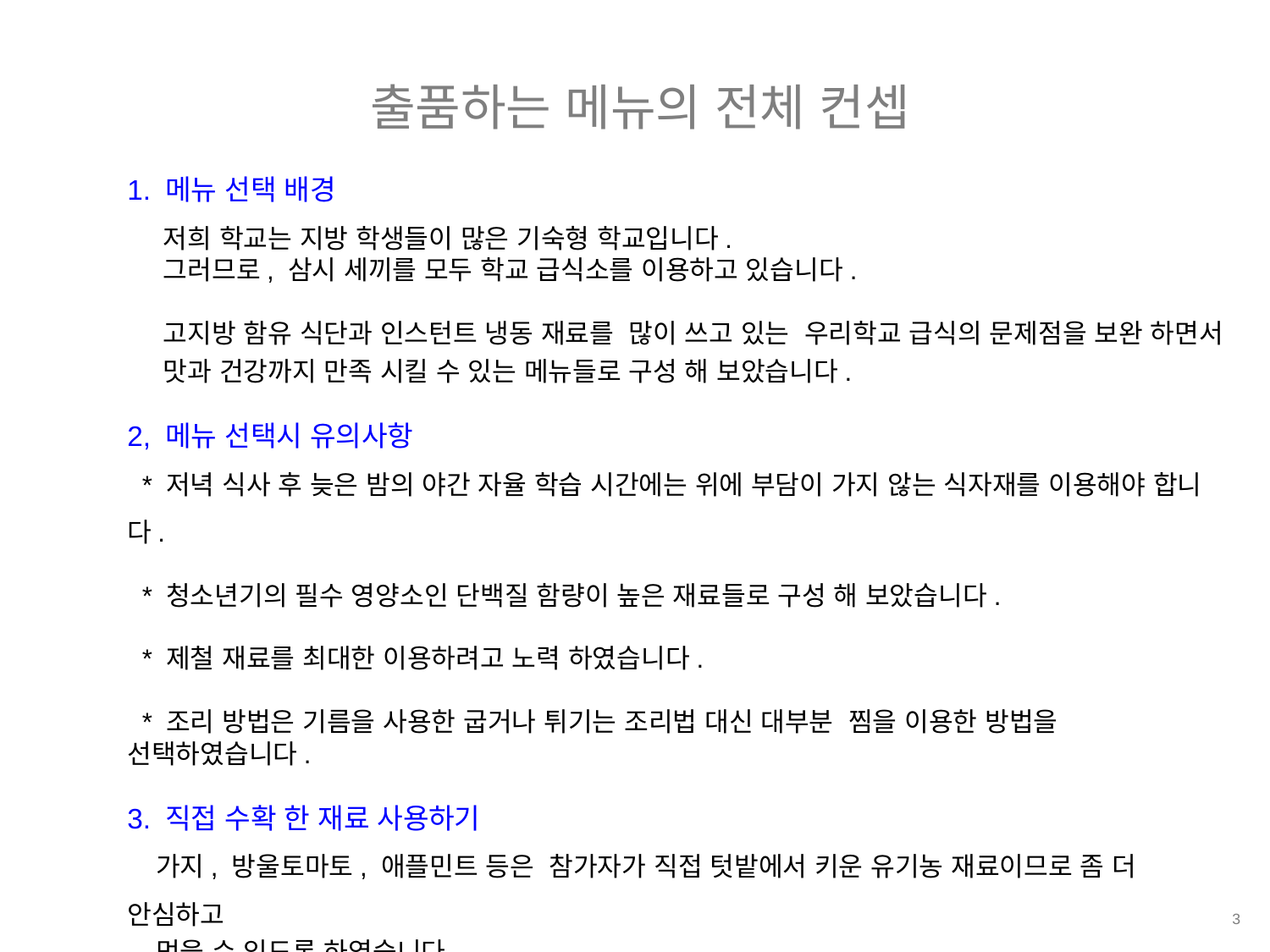

출품하는 메뉴의 전체 컨셉
1. 메뉴 선택 배경
    저희 학교는 지방 학생들이 많은 기숙형 학교입니다.
    그러므로, 삼시 세끼를 모두 학교 급식소를 이용하고 있습니다.

    고지방 함유 식단과 인스턴트 냉동 재료를  많이 쓰고 있는  우리학교 급식의 문제점을 보완 하면서
    맛과 건강까지 만족 시킬 수 있는 메뉴들로 구성 해 보았습니다.

2, 메뉴 선택시 유의사항
  * 저녁 식사 후 늦은 밤의 야간 자율 학습 시간에는 위에 부담이 가지 않는 식자재를 이용해야 합니다.

  * 청소년기의 필수 영양소인 단백질 함량이 높은 재료들로 구성 해 보았습니다.

  * 제철 재료를 최대한 이용하려고 노력 하였습니다.

  * 조리 방법은 기름을 사용한 굽거나 튀기는 조리법 대신 대부분  찜을 이용한 방법을 선택하였습니다.

3. 직접 수확 한 재료 사용하기
   가지, 방울토마토, 애플민트 등은  참가자가 직접 텃밭에서 키운 유기농 재료이므로 좀 더 안심하고
   먹을 수 있도록 하였습니다.